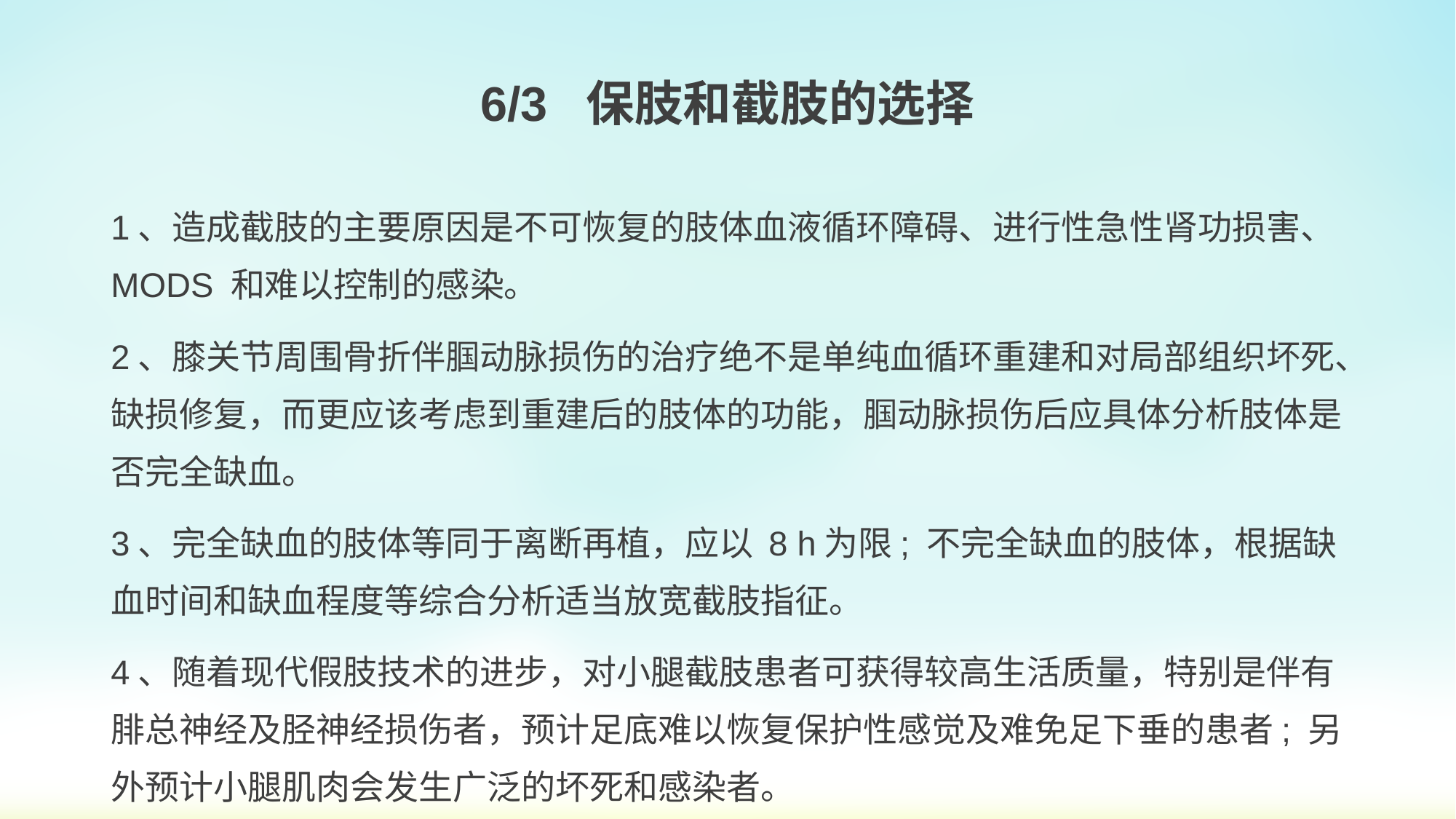

# 6/3  保肢和截肢的选择
1、造成截肢的主要原因是不可恢复的肢体血液循环障碍、进行性急性肾功损害、MODS 和难以控制的感染。
2、膝关节周围骨折伴腘动脉损伤的治疗绝不是单纯血循环重建和对局部组织坏死、缺损修复，而更应该考虑到重建后的肢体的功能，腘动脉损伤后应具体分析肢体是否完全缺血。
3、完全缺血的肢体等同于离断再植，应以 8 h为限; 不完全缺血的肢体，根据缺血时间和缺血程度等综合分析适当放宽截肢指征。
4、随着现代假肢技术的进步，对小腿截肢患者可获得较高生活质量，特别是伴有腓总神经及胫神经损伤者，预计足底难以恢复保护性感觉及难免足下垂的患者; 另外预计小腿肌肉会发生广泛的坏死和感染者。